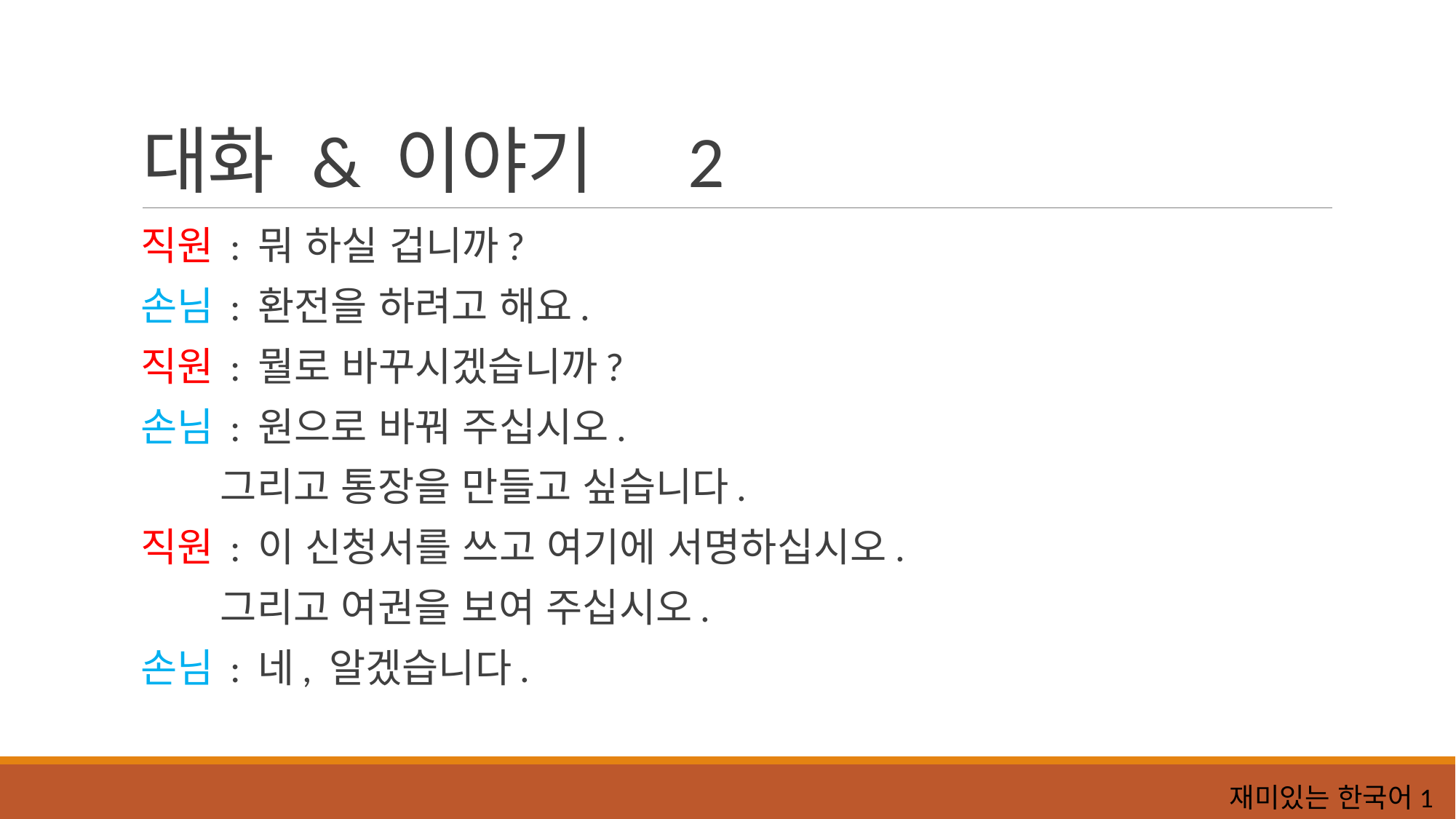

# 대화 & 이야기	2
직원	: 뭐 하실 겁니까?
손님	: 환전을 하려고 해요.
직원	: 뭘로 바꾸시겠습니까?
손님	: 원으로 바꿔 주십시오.
		그리고 통장을 만들고 싶습니다.
직원	: 이 신청서를 쓰고 여기에 서명하십시오.
		그리고 여권을 보여 주십시오.
손님	: 네, 알겠습니다.
재미있는 한국어1